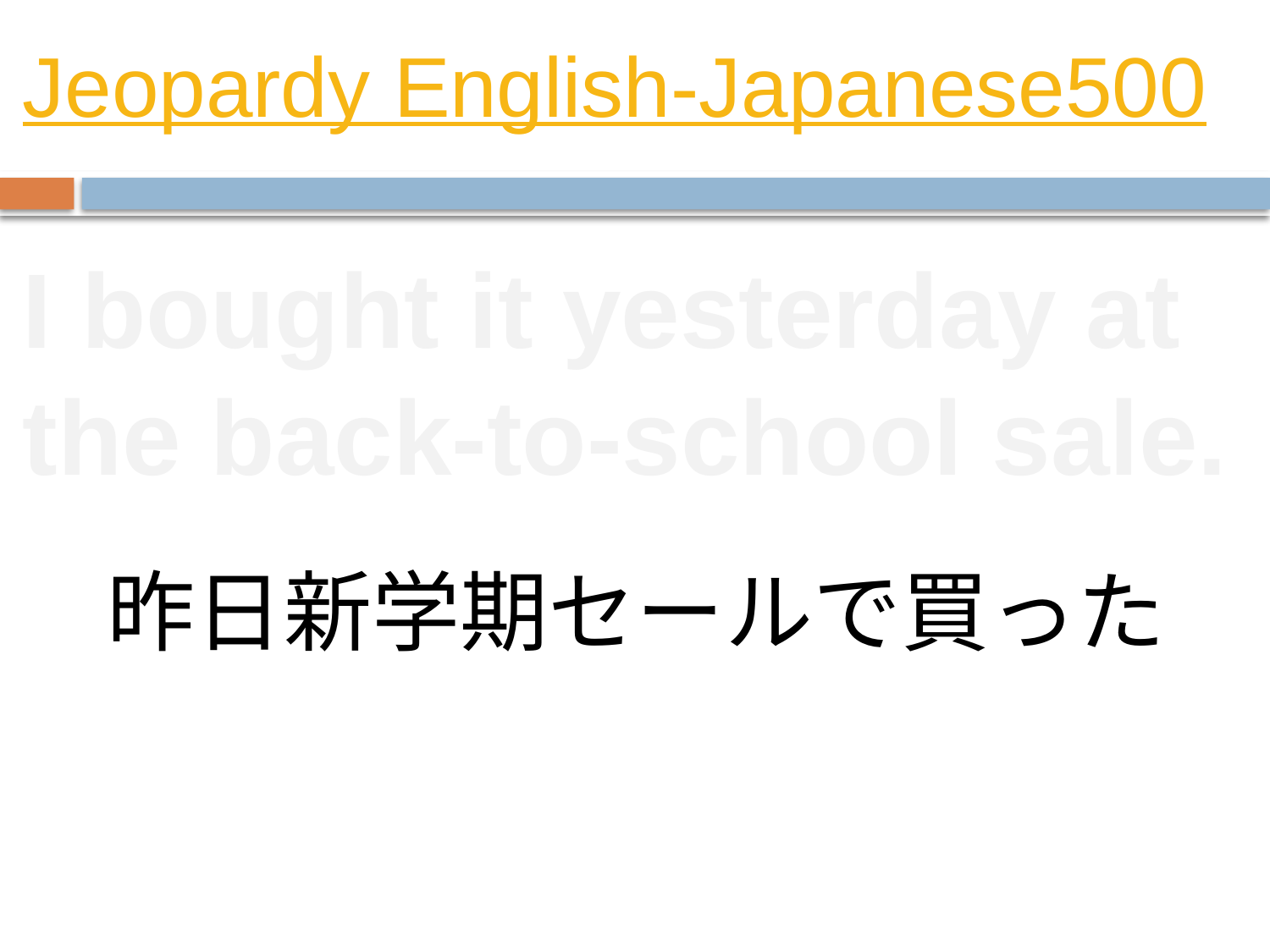

# Jeopardy English-Japanese500
I bought it yesterday at the back-to-school sale.
昨日新学期セールで買った